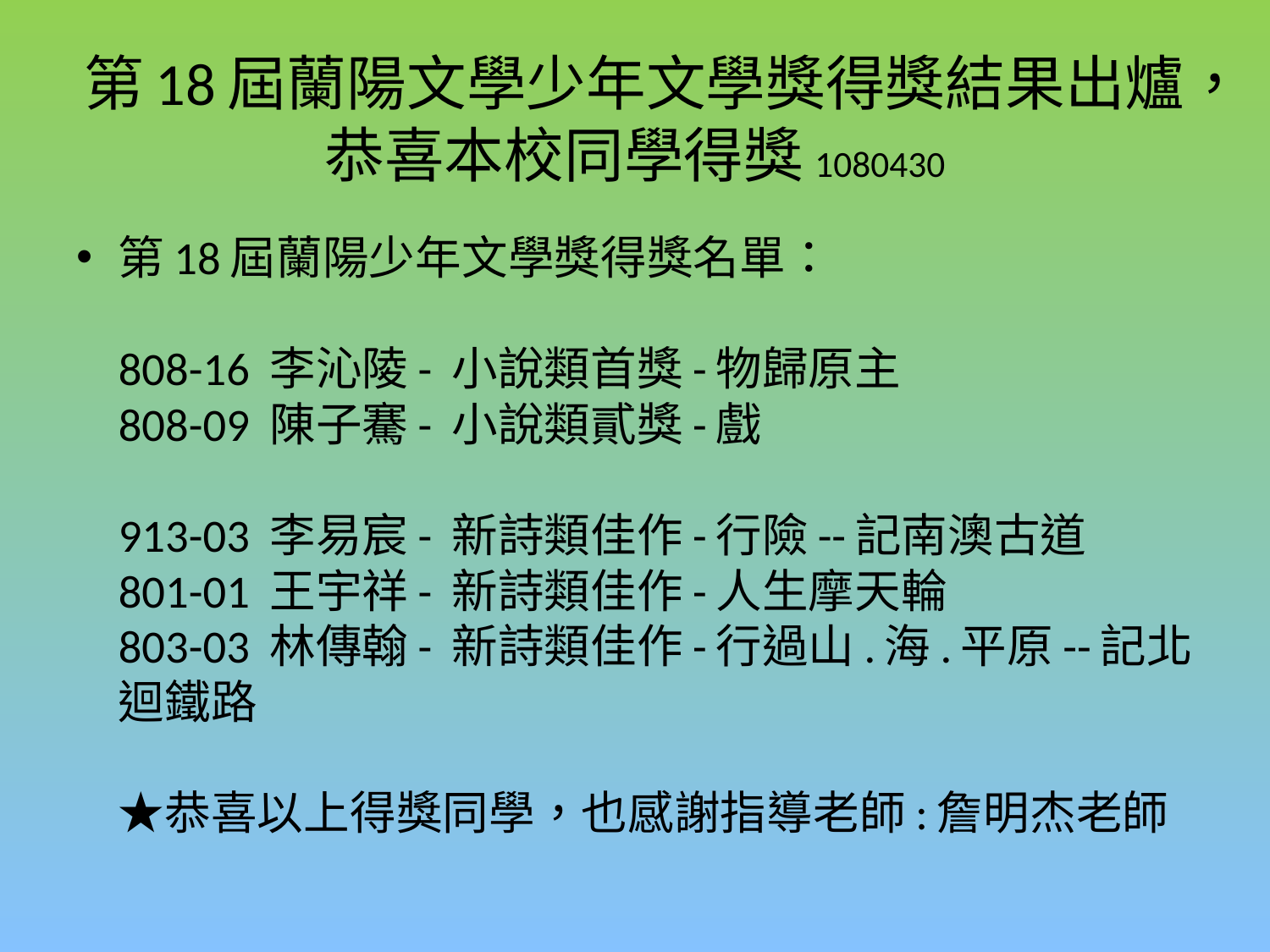

# 第18屆蘭陽文學少年文學獎得獎結果出爐，恭喜本校同學得獎1080430
第18屆蘭陽少年文學獎得獎名單：
808-16 李沁陵- 小說類首獎-物歸原主
808-09 陳子騫- 小說類貳獎-戲
913-03 李易宸- 新詩類佳作-行險--記南澳古道
801-01 王宇祥- 新詩類佳作-人生摩天輪
803-03 林傳翰- 新詩類佳作-行過山.海.平原--記北迴鐵路
★恭喜以上得獎同學，也感謝指導老師:詹明杰老師